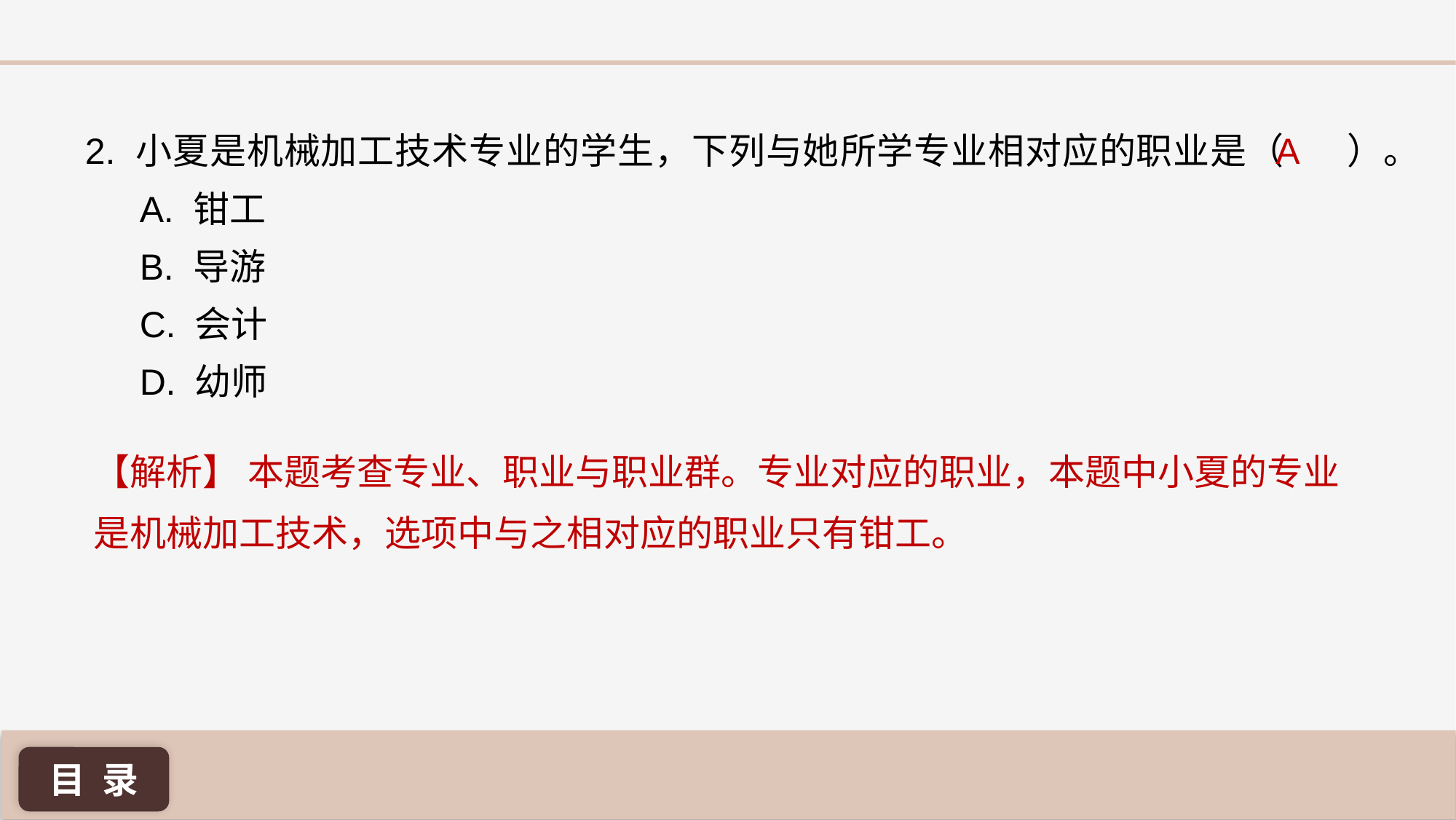

A
2. 小夏是机械加工技术专业的学生，下列与她所学专业相对应的职业是（       ）。
A. 钳工
B. 导游
C. 会计
D. 幼师
【解析】 本题考查专业、职业与职业群。专业对应的职业，本题中小夏的专业是机械加工技术，选项中与之相对应的职业只有钳工。